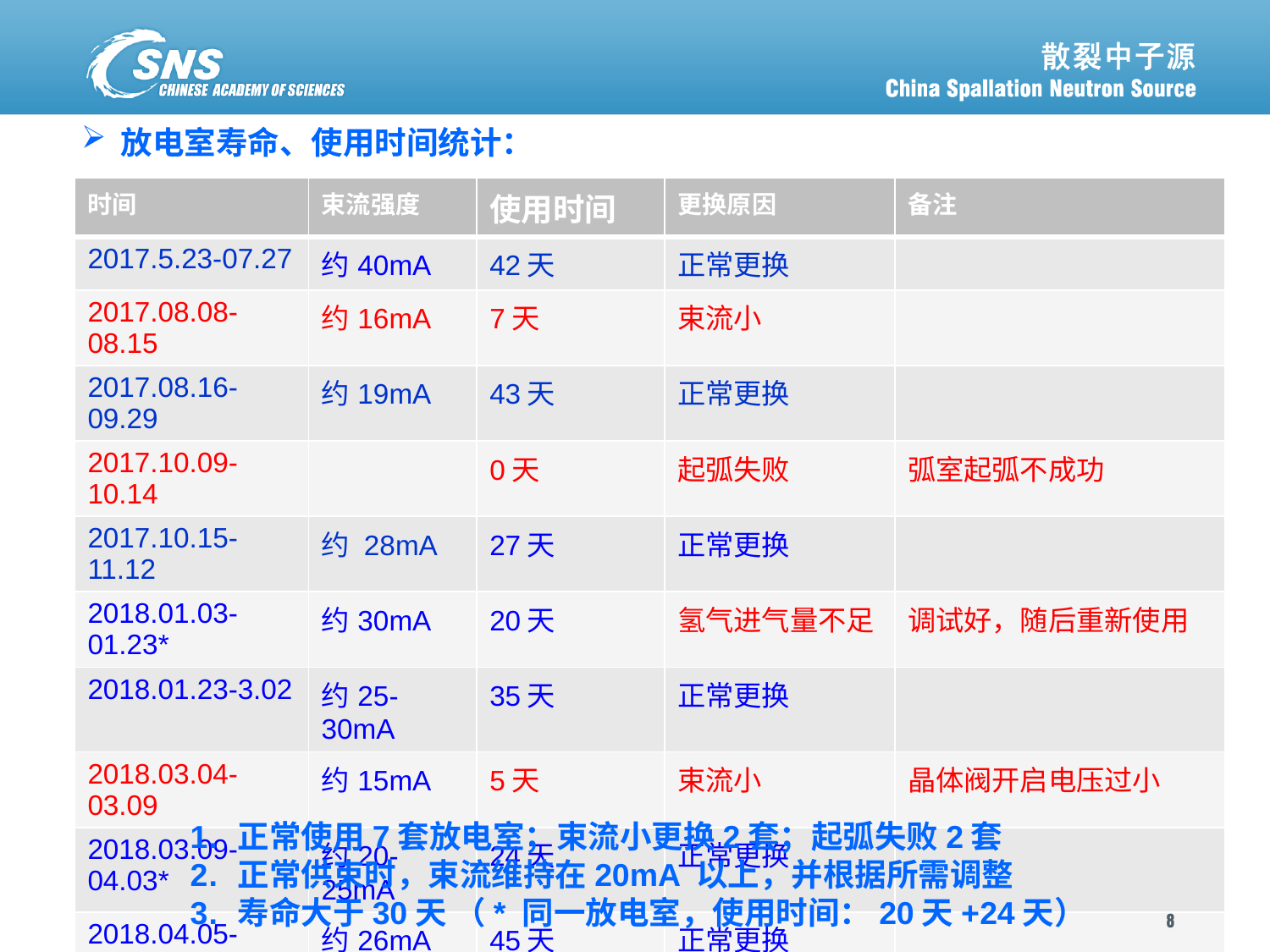

放电室寿命、使用时间统计：
| 时间 | 束流强度 | 使用时间 | 更换原因 | 备注 |
| --- | --- | --- | --- | --- |
| 2017.5.23-07.27 | 约40mA | 42天 | 正常更换 |  |
| 2017.08.08-08.15 | 约16mA | 7天 | 束流小 |  |
| 2017.08.16-09.29 | 约19mA | 43天 | 正常更换 |  |
| 2017.10.09-10.14 |  | 0天 | 起弧失败 | 弧室起弧不成功 |
| 2017.10.15-11.12 | 约 28mA | 27天 | 正常更换 |  |
| 2018.01.03-01.23\* | 约30mA | 20天 | 氢气进气量不足 | 调试好，随后重新使用 |
| 2018.01.23-3.02 | 约25-30mA | 35天 | 正常更换 |  |
| 2018.03.04-03.09 | 约15mA | 5天 | 束流小 | 晶体阀开启电压过小 |
| 2018.03.09-04.03\* | 约20-25mA | 24天 | 正常更换 |  |
| 2018.04.05-05.30 | 约26mA | 45天 | 正常更换 |  |
| 2018.06.14-07.20 | 约25mA | 36天 | 正常更换 |  |
正常使用7套放电室；束流小更换2套；起弧失败2套
正常供束时，束流维持在20mA 以上，并根据所需调整
寿命大于30天 （* 同一放电室，使用时间：20天+24天）
8